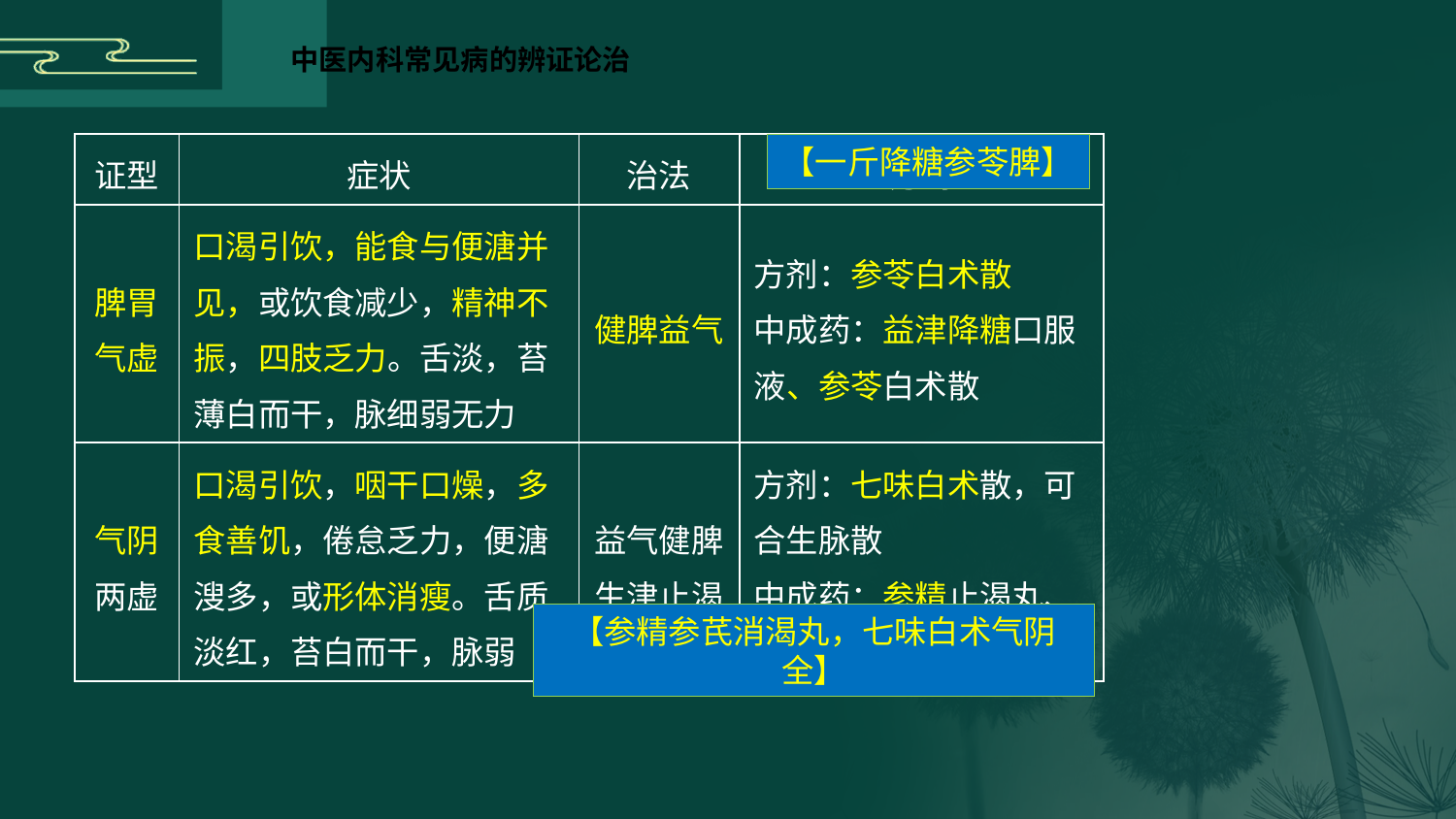

【一斤降糖参苓脾】
| 证型 | 症状 | 治法 | 方药 |
| --- | --- | --- | --- |
| 脾胃 气虚 | 口渴引饮，能食与便溏并见，或饮食减少，精神不振，四肢乏力。舌淡，苔薄白而干，脉细弱无力 | 健脾益气 | 方剂：参苓白术散 中成药：益津降糖口服液、参苓白术散 |
| 气阴两虚 | 口渴引饮，咽干口燥，多食善饥，倦怠乏力，便溏溲多，或形体消瘦。舌质淡红，苔白而干，脉弱 | 益气健脾 生津止渴 | 方剂：七味白术散，可合生脉散 中成药：参精止渴丸、参芪降糖胶囊、消渴丸 |
【参精参芪消渴丸，七味白术气阴全】